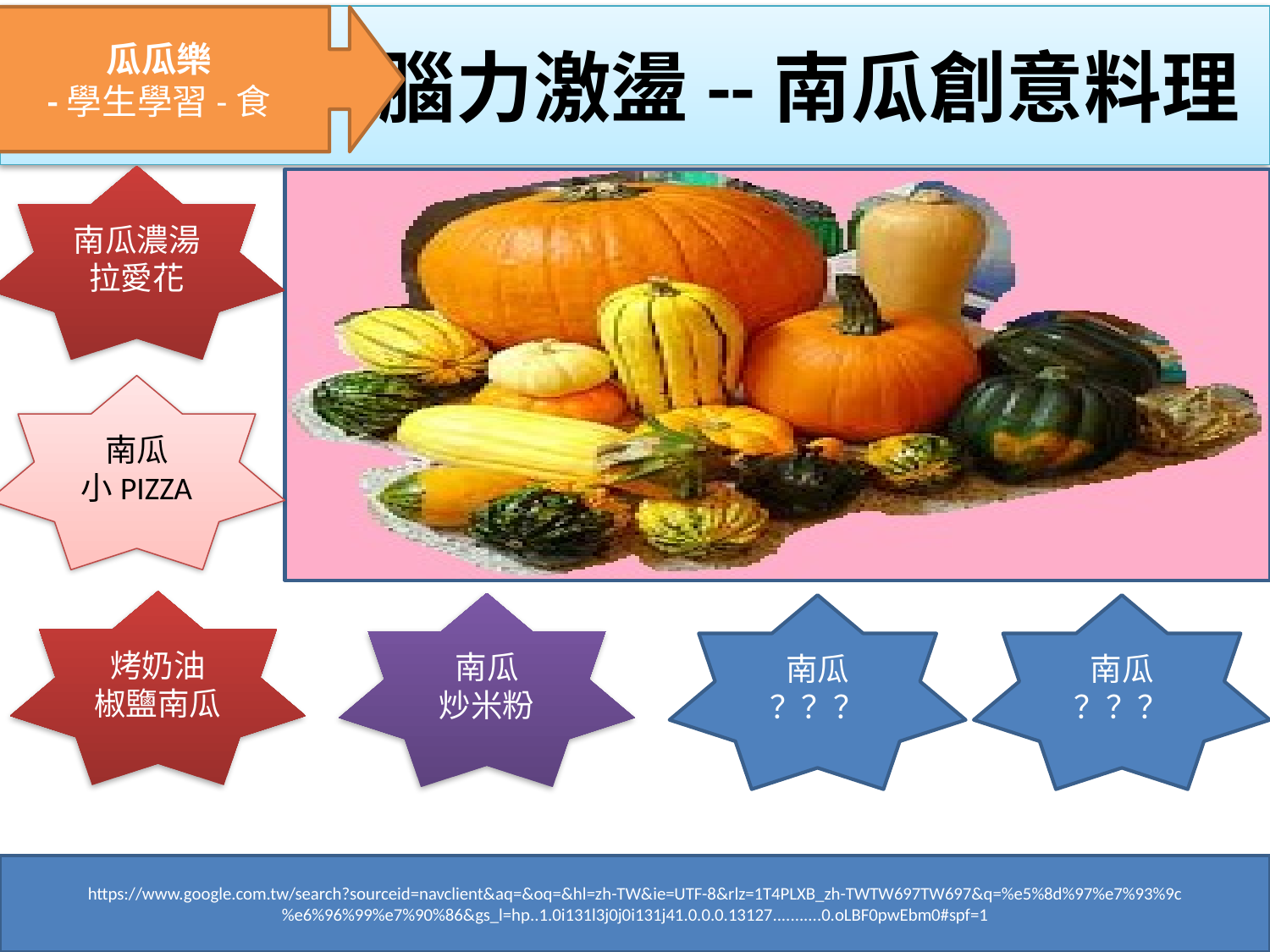

腦力激盪--南瓜創意料理
瓜瓜樂
-學生學習-食
南瓜濃湯
拉愛花

南瓜
小PIZZA
烤奶油
椒鹽南瓜
南瓜
炒米粉
南瓜
？？？
南瓜
？？？
https://www.google.com.tw/search?sourceid=navclient&aq=&oq=&hl=zh-TW&ie=UTF-8&rlz=1T4PLXB_zh-TWTW697TW697&q=%e5%8d%97%e7%93%9c%e6%96%99%e7%90%86&gs_l=hp..1.0i131l3j0j0i131j41.0.0.0.13127...........0.oLBF0pwEbm0#spf=1